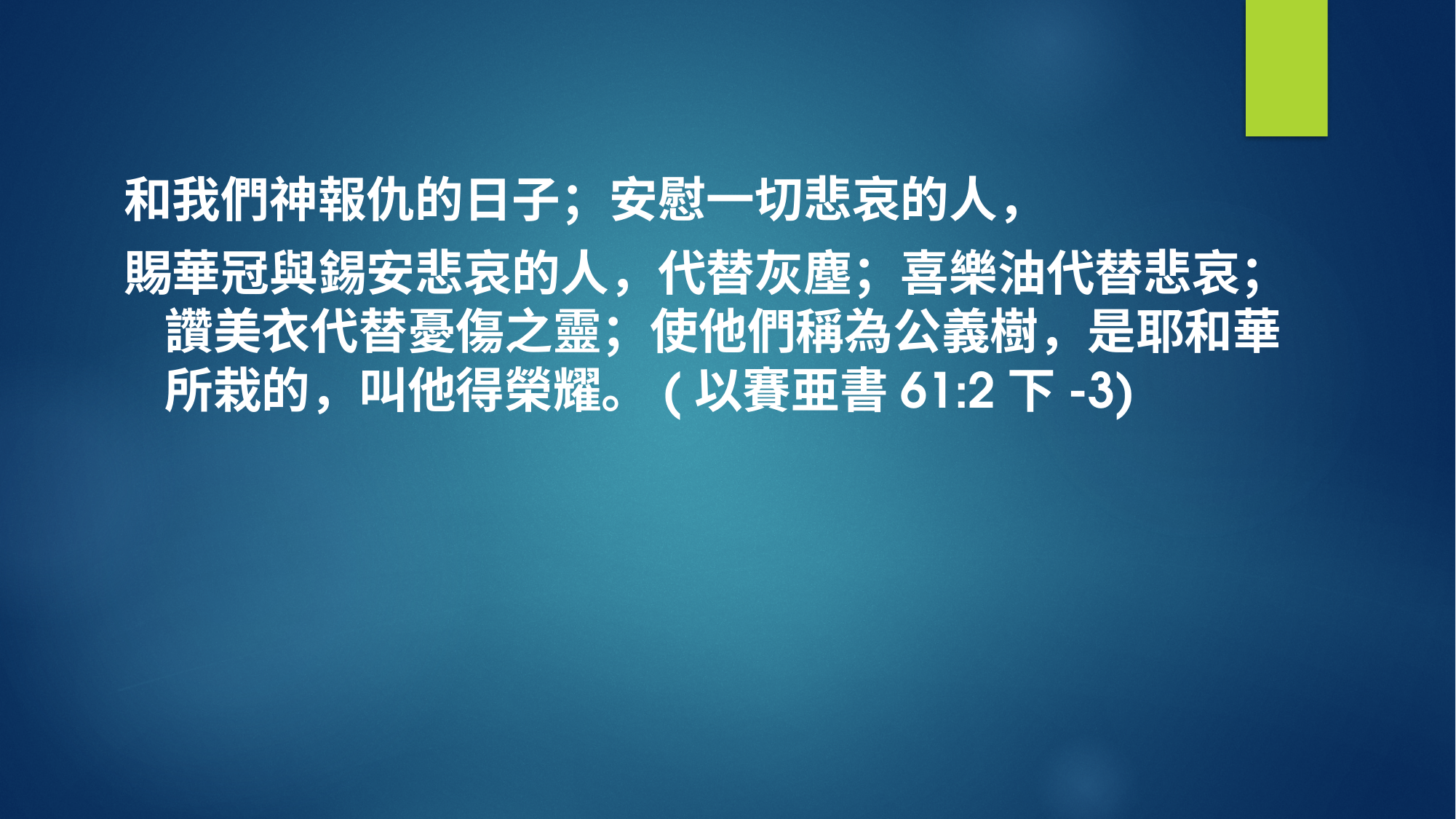

和我們神報仇的日子；安慰一切悲哀的人，
賜華冠與錫安悲哀的人，代替灰塵；喜樂油代替悲哀；讚美衣代替憂傷之靈；使他們稱為公義樹，是耶和華所栽的，叫他得榮耀。(以賽亜書61:2下-3)